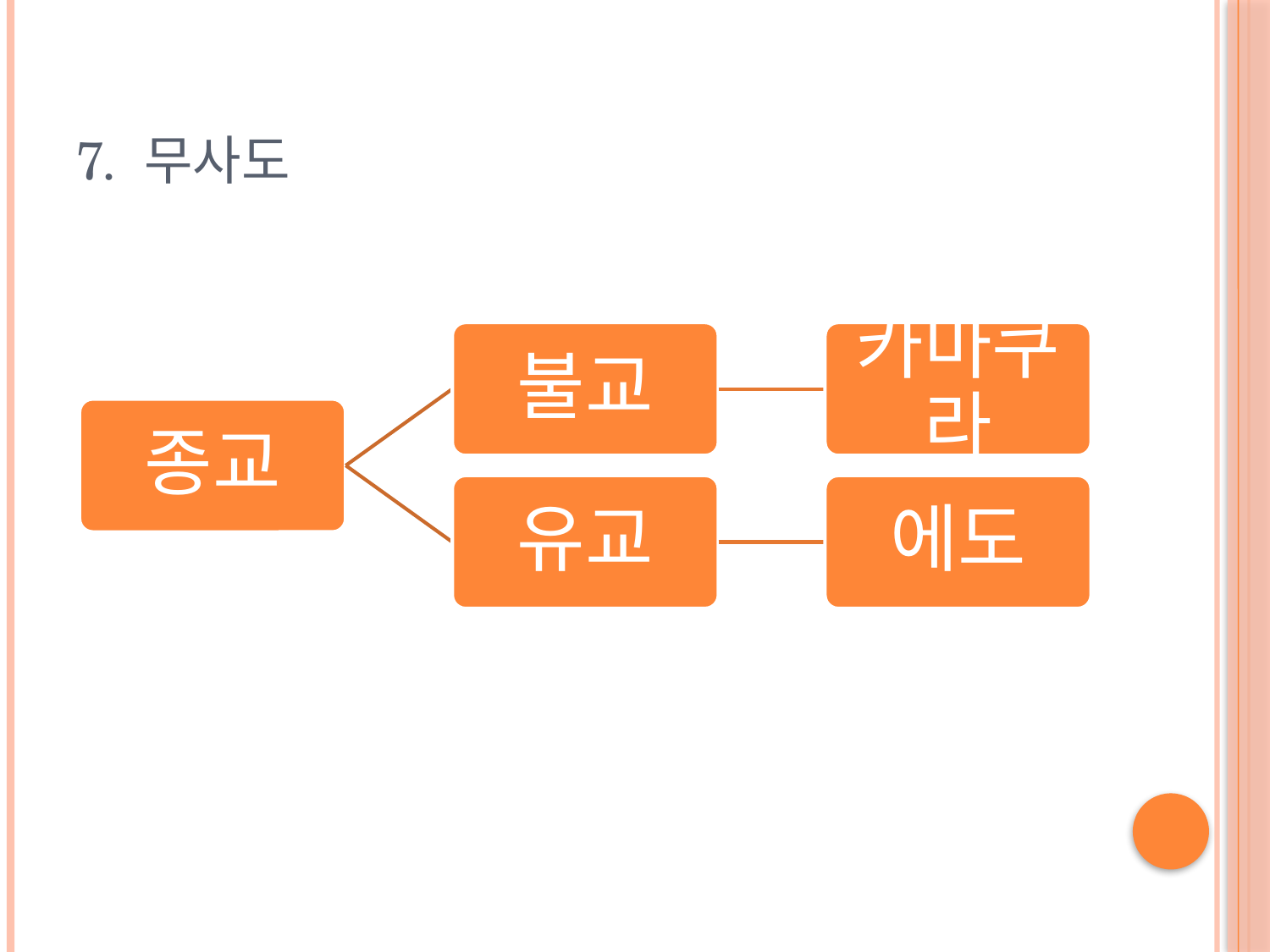

# 7. 무사도
종교

불교

카마쿠라

유교

에도